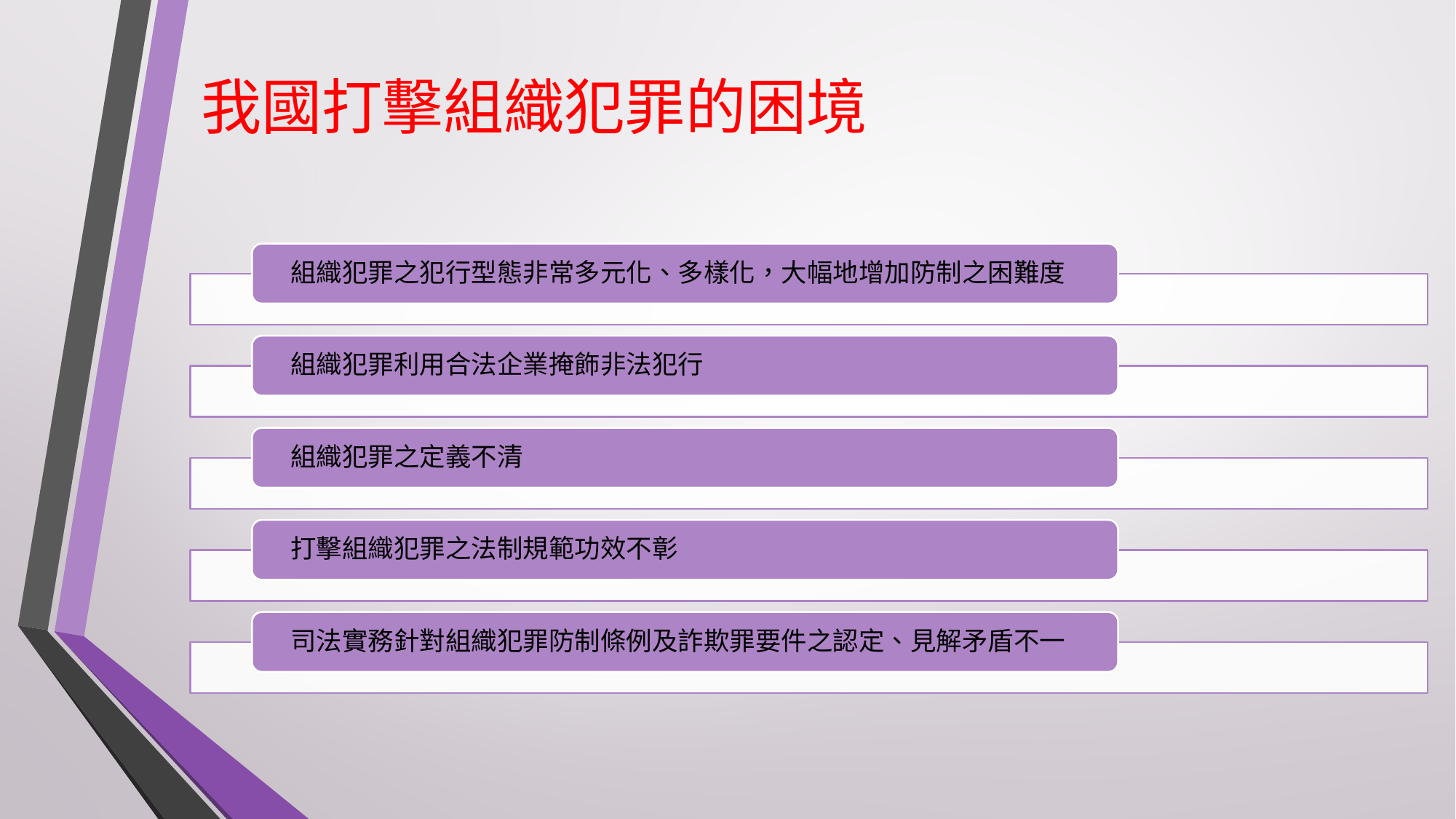

# 我國打擊組織犯罪的困境
組織犯罪之犯行型態非常多元化、多樣化，大幅地增加防制之困難度
組織犯罪利用合法企業掩飾非法犯行
組織犯罪之定義不清
打擊組織犯罪之法制規範功效不彰
司法實務針對組織犯罪防制條例及詐欺罪要件之認定、見解矛盾不一